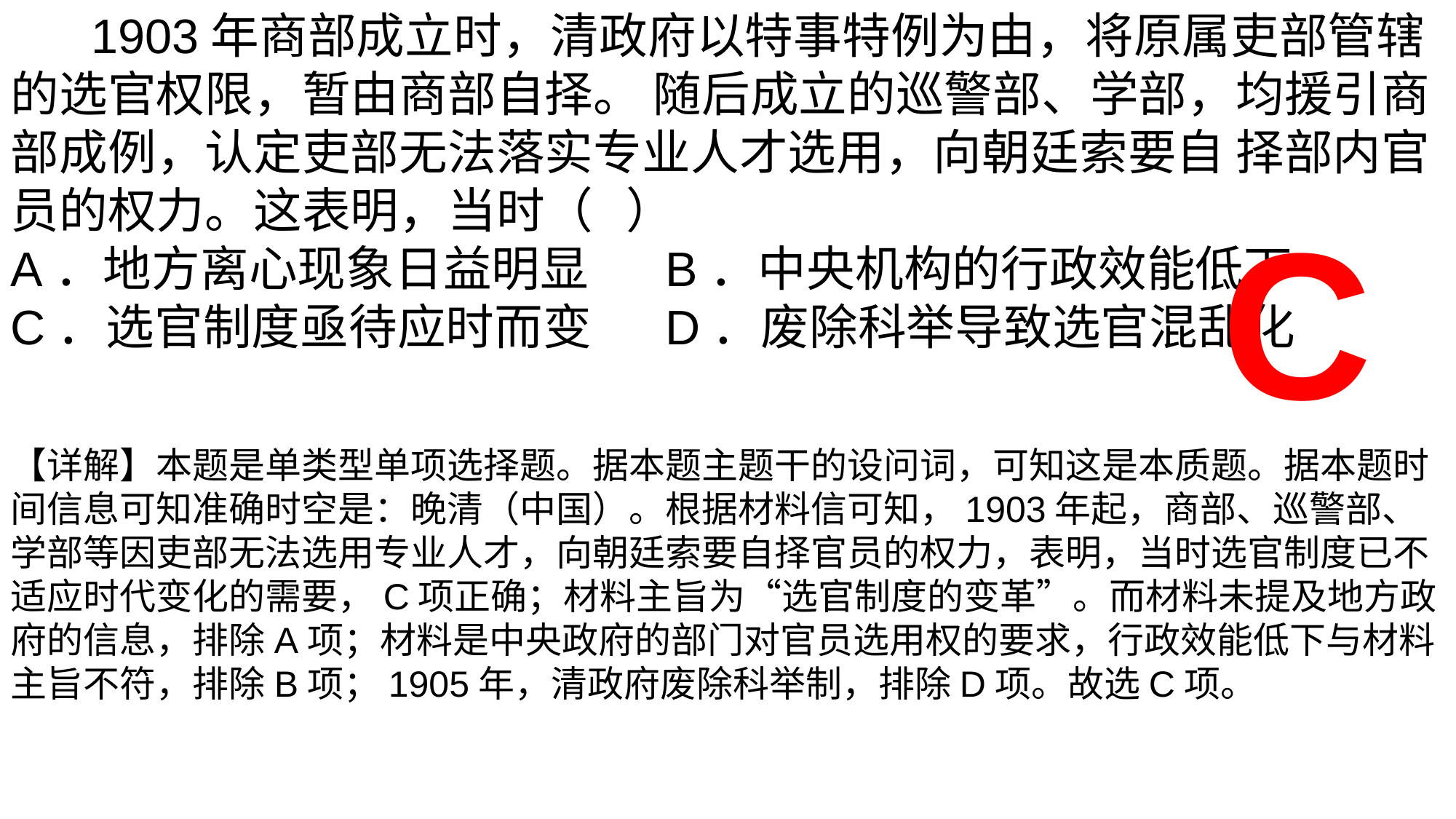

1903年商部成立时，清政府以特事特例为由，将原属吏部管辖的选官权限，暂由商部自择。 随后成立的巡警部、学部，均援引商部成例，认定吏部无法落实专业人才选用，向朝廷索要自 择部内官员的权力。这表明，当时（   ）
A．地方离心现象日益明显	B．中央机构的行政效能低下
C．选官制度亟待应时而变	D．废除科举导致选官混乱化

【详解】本题是单类型单项选择题。据本题主题干的设问词，可知这是本质题。据本题时间信息可知准确时空是：晚清（中国）。根据材料信可知，1903年起，商部、巡警部、学部等因吏部无法选用专业人才，向朝廷索要自择官员的权力，表明，当时选官制度已不适应时代变化的需要，C项正确；材料主旨为“选官制度的变革”。而材料未提及地方政府的信息，排除A项；材料是中央政府的部门对官员选用权的要求，行政效能低下与材料主旨不符，排除B项；1905年，清政府废除科举制，排除D项。故选C项。
C